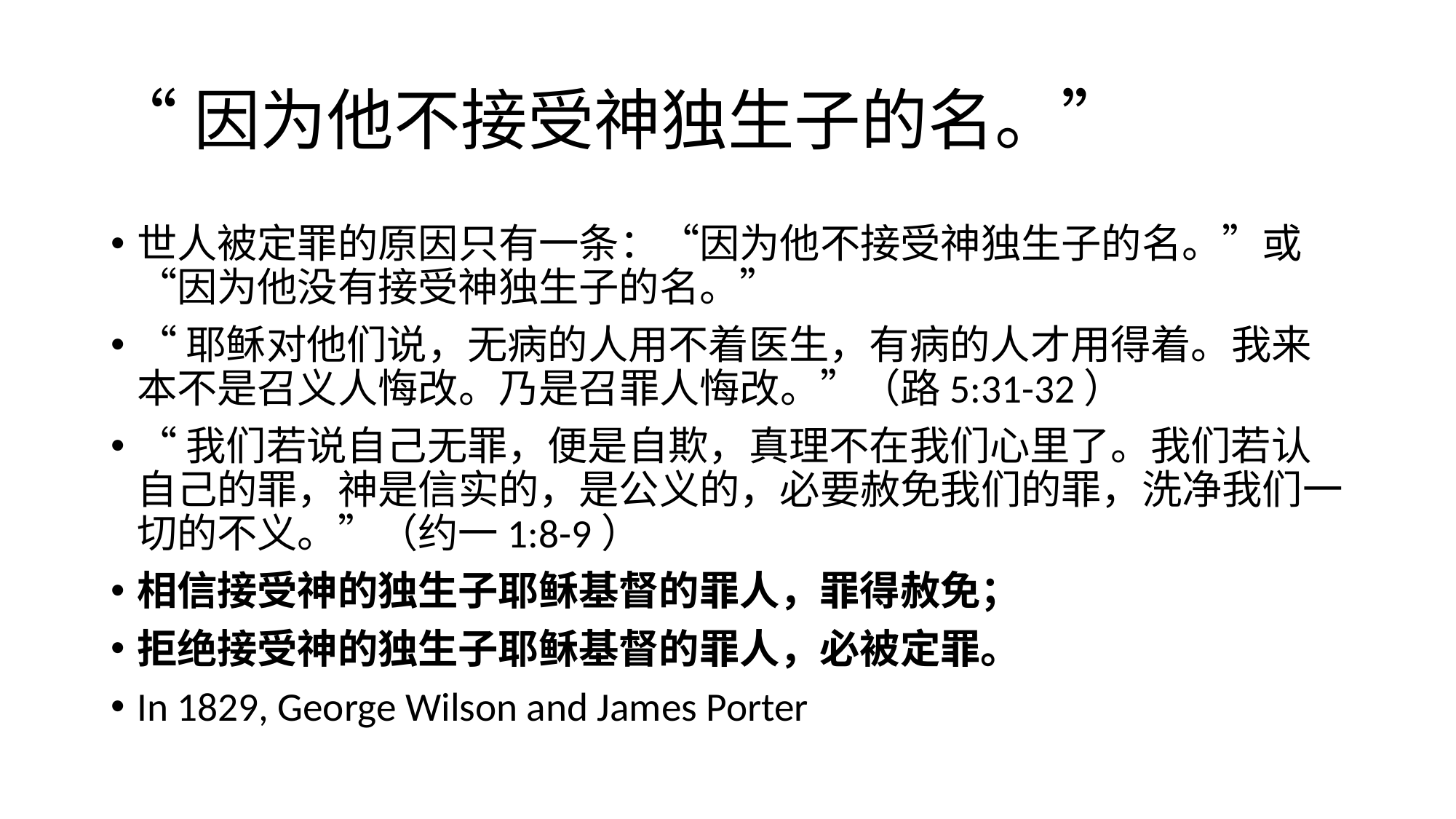

# “因为他不接受神独生子的名。”
世人被定罪的原因只有一条：“因为他不接受神独生子的名。”或“因为他没有接受神独生子的名。”
“耶稣对他们说，无病的人用不着医生，有病的人才用得着。我来本不是召义人悔改。乃是召罪人悔改。”（路5:31-32）
“我们若说自己无罪，便是自欺，真理不在我们心里了。我们若认自己的罪，神是信实的，是公义的，必要赦免我们的罪，洗净我们一切的不义。”（约一1:8-9）
相信接受神的独生子耶稣基督的罪人，罪得赦免；
拒绝接受神的独生子耶稣基督的罪人，必被定罪。
In 1829, George Wilson and James Porter